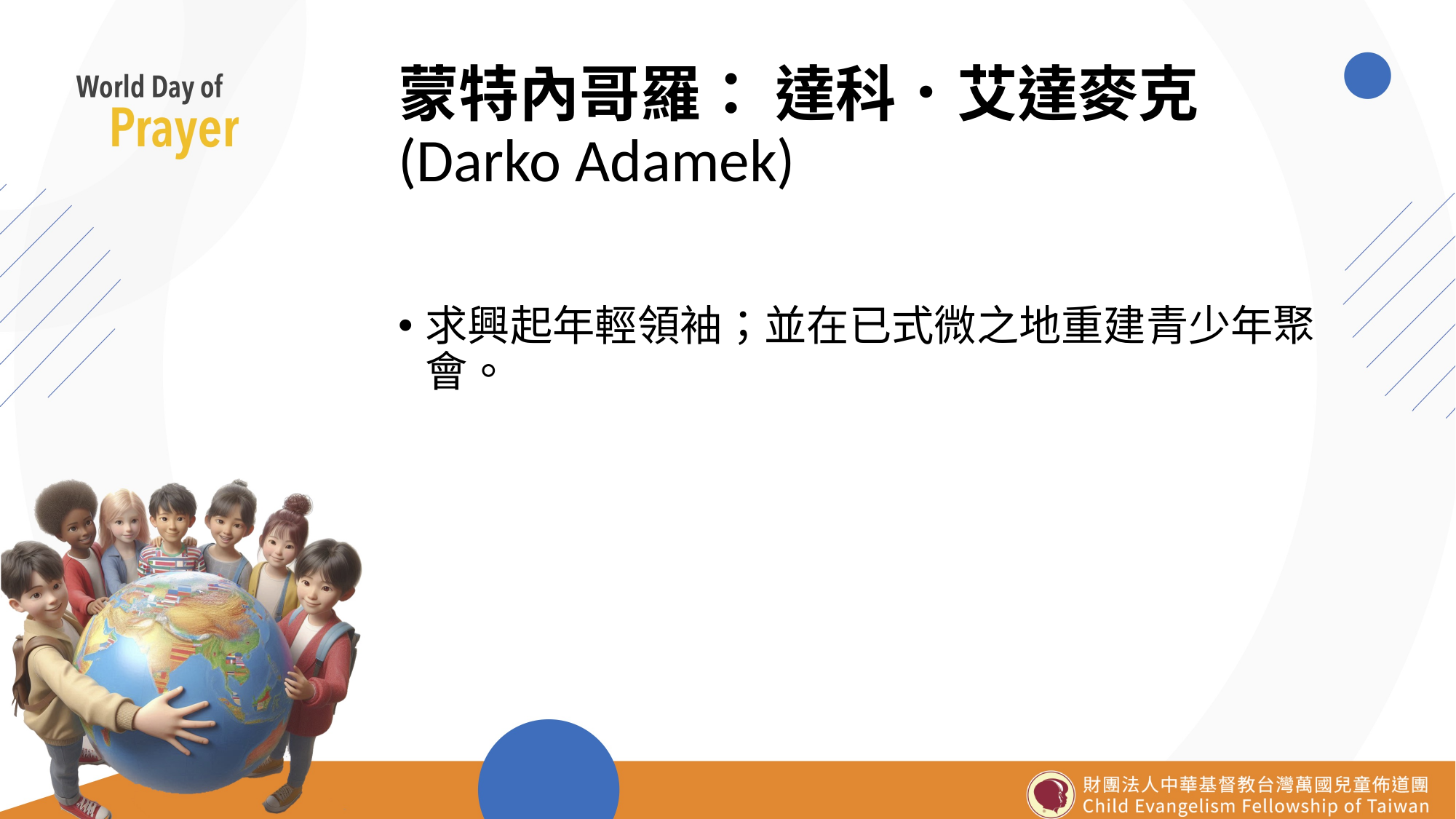

# 蒙特內哥羅： 達科．艾達麥克 (Darko Adamek)
求興起年輕領袖；並在已式微之地重建青少年聚會。